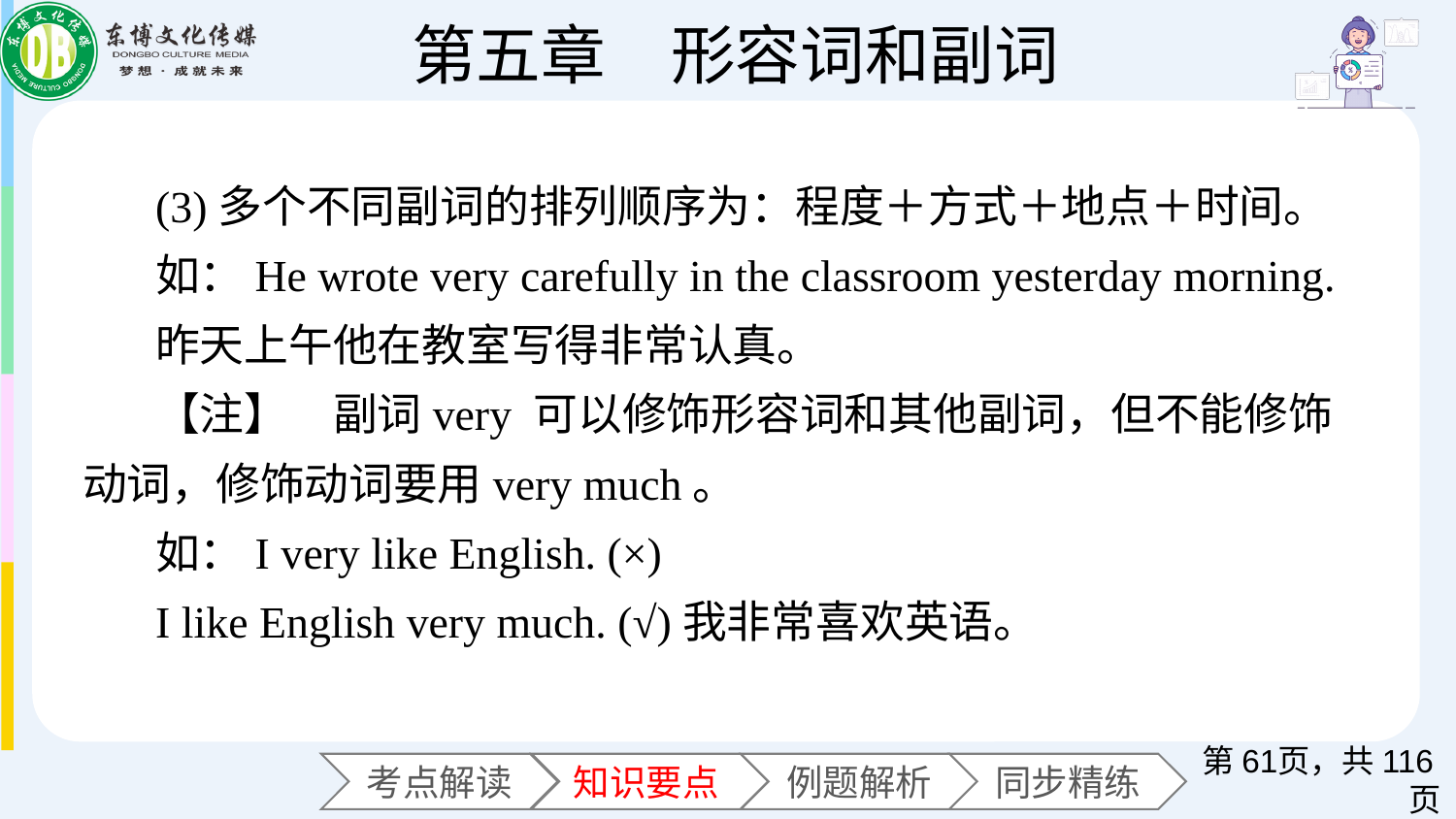

(3)多个不同副词的排列顺序为：程度＋方式＋地点＋时间。
如：He wrote very carefully in the classroom yesterday morning.
昨天上午他在教室写得非常认真。
【注】　副词very 可以修饰形容词和其他副词，但不能修饰动词，修饰动词要用very much。
如：I very like English. (×)
I like English very much. (√)我非常喜欢英语。
第61页，共116页